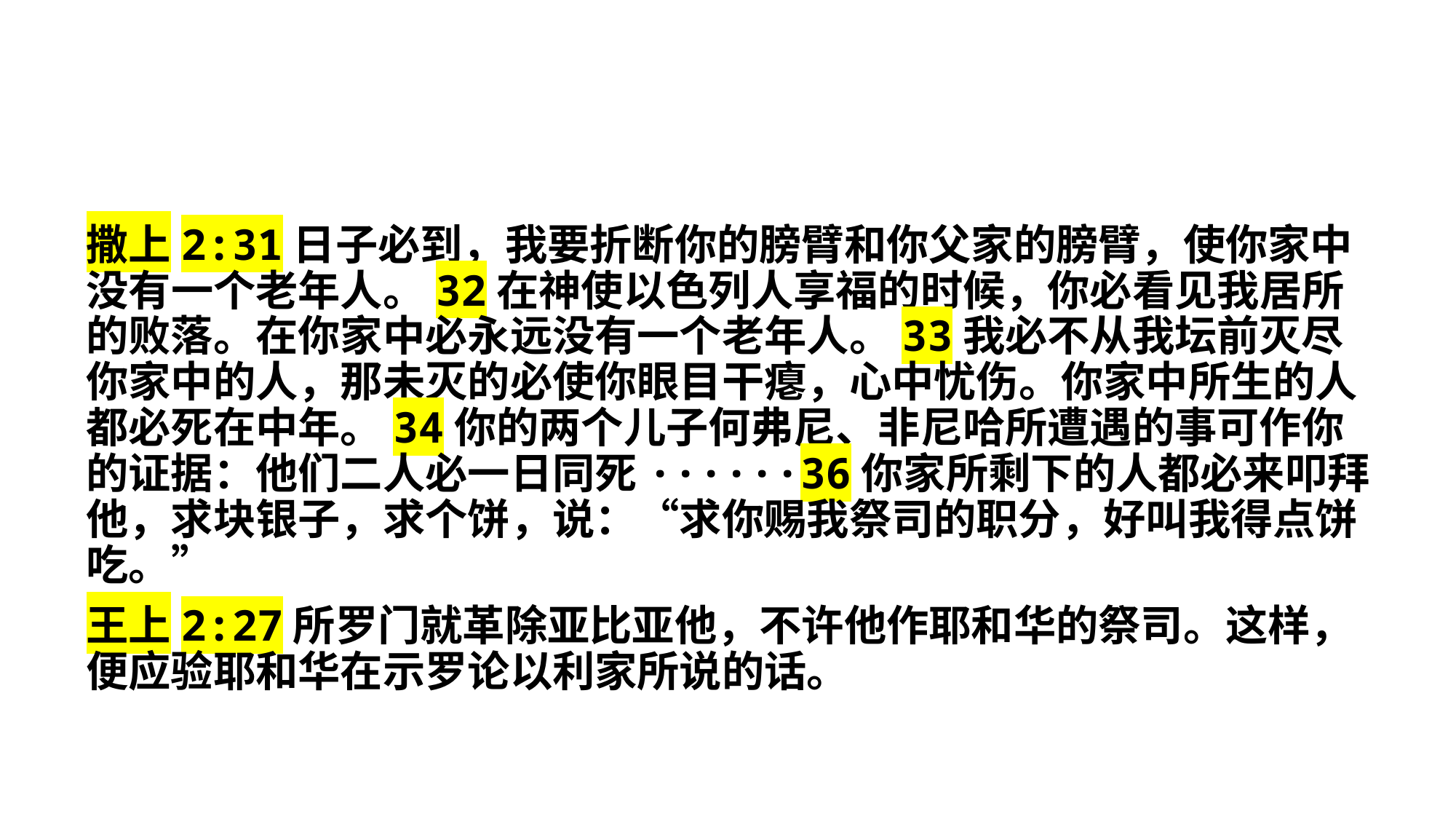

撒上2:31日子必到，我要折断你的膀臂和你父家的膀臂，使你家中没有一个老年人。32在神使以色列人享福的时候，你必看见我居所的败落。在你家中必永远没有一个老年人。33我必不从我坛前灭尽你家中的人，那未灭的必使你眼目干瘪，心中忧伤。你家中所生的人都必死在中年。34你的两个儿子何弗尼、非尼哈所遭遇的事可作你的证据：他们二人必一日同死······36你家所剩下的人都必来叩拜他，求块银子，求个饼，说：“求你赐我祭司的职分，好叫我得点饼吃。”
王上2:27所罗门就革除亚比亚他，不许他作耶和华的祭司。这样，便应验耶和华在示罗论以利家所说的话。